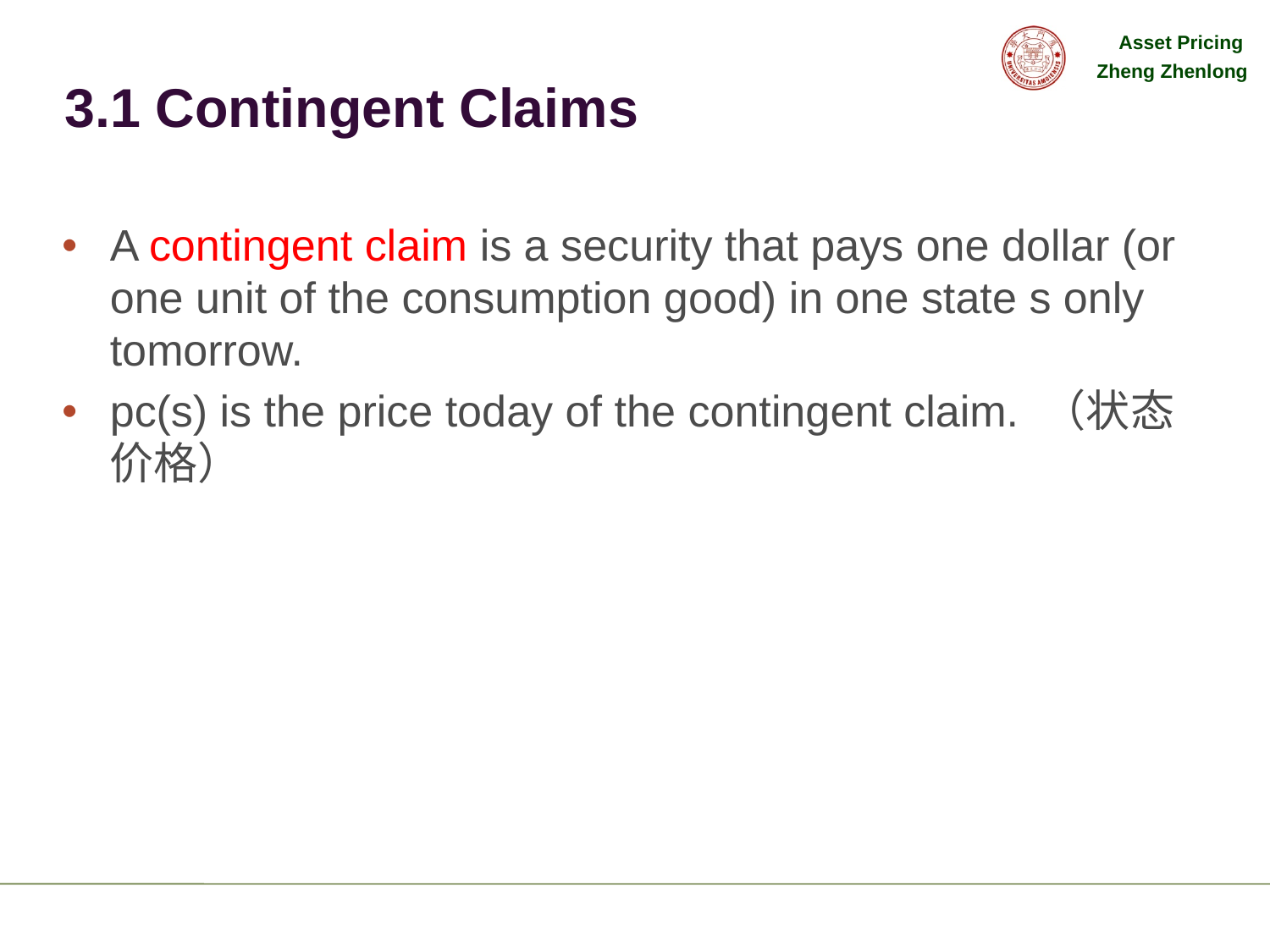

# 3.1 Contingent Claims
A contingent claim is a security that pays one dollar (or one unit of the consumption good) in one state s only tomorrow.
pc(s) is the price today of the contingent claim. （状态价格）